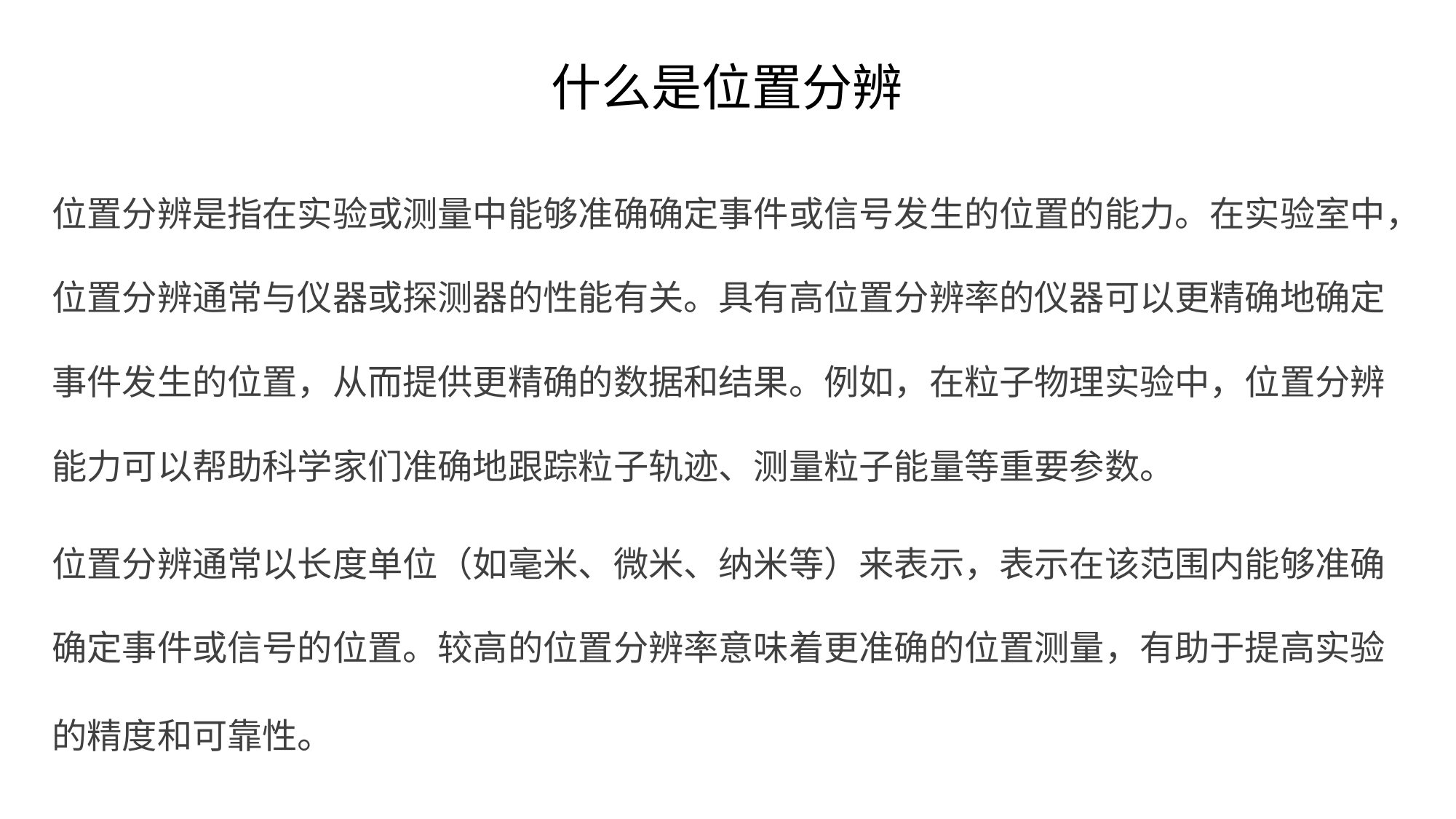

# 什么是位置分辨
位置分辨是指在实验或测量中能够准确确定事件或信号发生的位置的能力。在实验室中，位置分辨通常与仪器或探测器的性能有关。具有高位置分辨率的仪器可以更精确地确定事件发生的位置，从而提供更精确的数据和结果。例如，在粒子物理实验中，位置分辨能力可以帮助科学家们准确地跟踪粒子轨迹、测量粒子能量等重要参数。
位置分辨通常以长度单位（如毫米、微米、纳米等）来表示，表示在该范围内能够准确确定事件或信号的位置。较高的位置分辨率意味着更准确的位置测量，有助于提高实验的精度和可靠性。